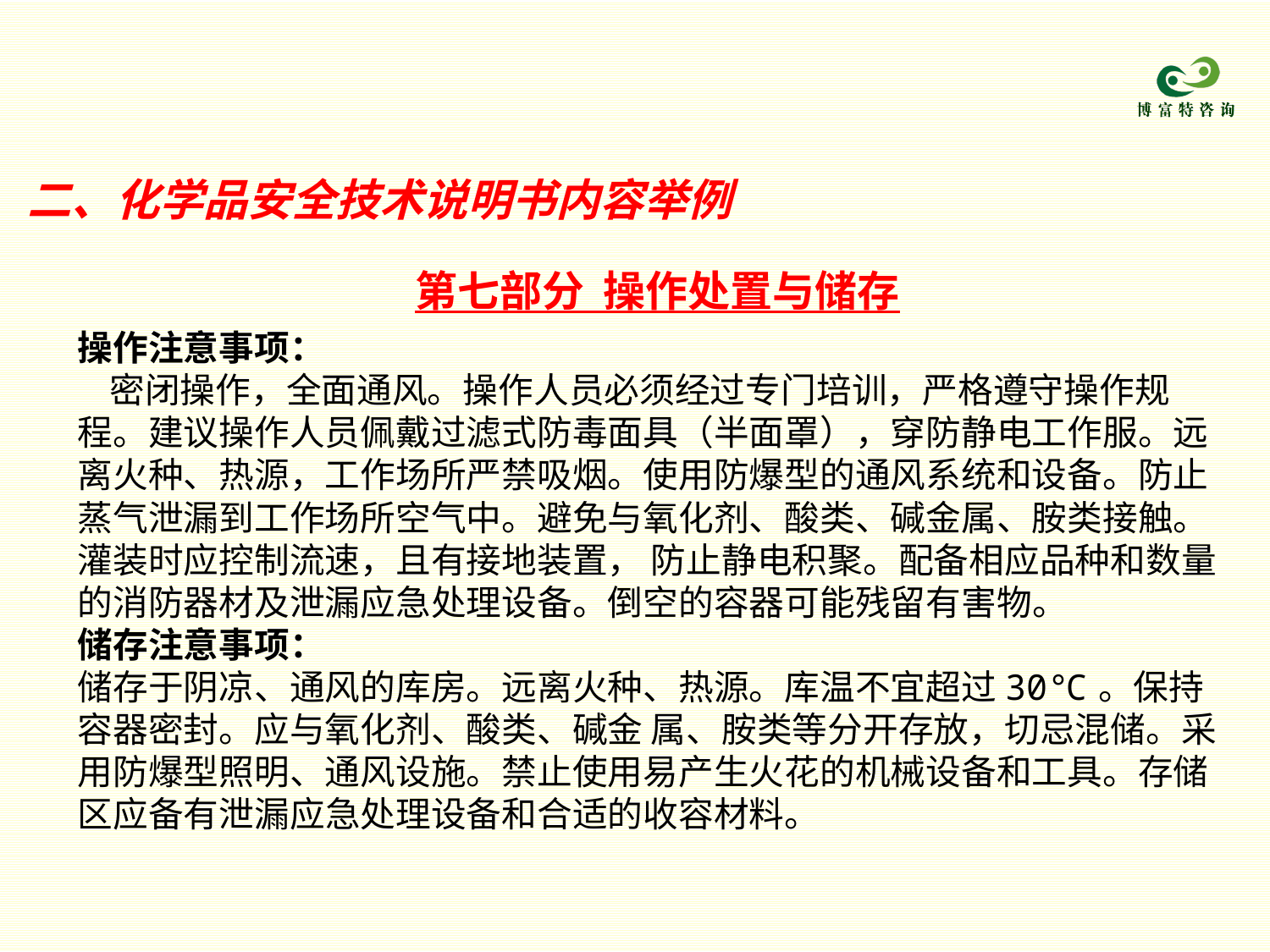

二、化学品安全技术说明书内容举例
第七部分  操作处置与储存
操作注意事项：
   密闭操作，全面通风。操作人员必须经过专门培训，严格遵守操作规程。建议操作人员佩戴过滤式防毒面具（半面罩），穿防静电工作服。远离火种、热源，工作场所严禁吸烟。使用防爆型的通风系统和设备。防止 蒸气泄漏到工作场所空气中。避免与氧化剂、酸类、碱金属、胺类接触。灌装时应控制流速，且有接地装置， 防止静电积聚。配备相应品种和数量的消防器材及泄漏应急处理设备。倒空的容器可能残留有害物。
储存注意事项：
储存于阴凉、通风的库房。远离火种、热源。库温不宜超过30℃。保持容器密封。应与氧化剂、酸类、碱金 属、胺类等分开存放，切忌混储。采用防爆型照明、通风设施。禁止使用易产生火花的机械设备和工具。存储区应备有泄漏应急处理设备和合适的收容材料。